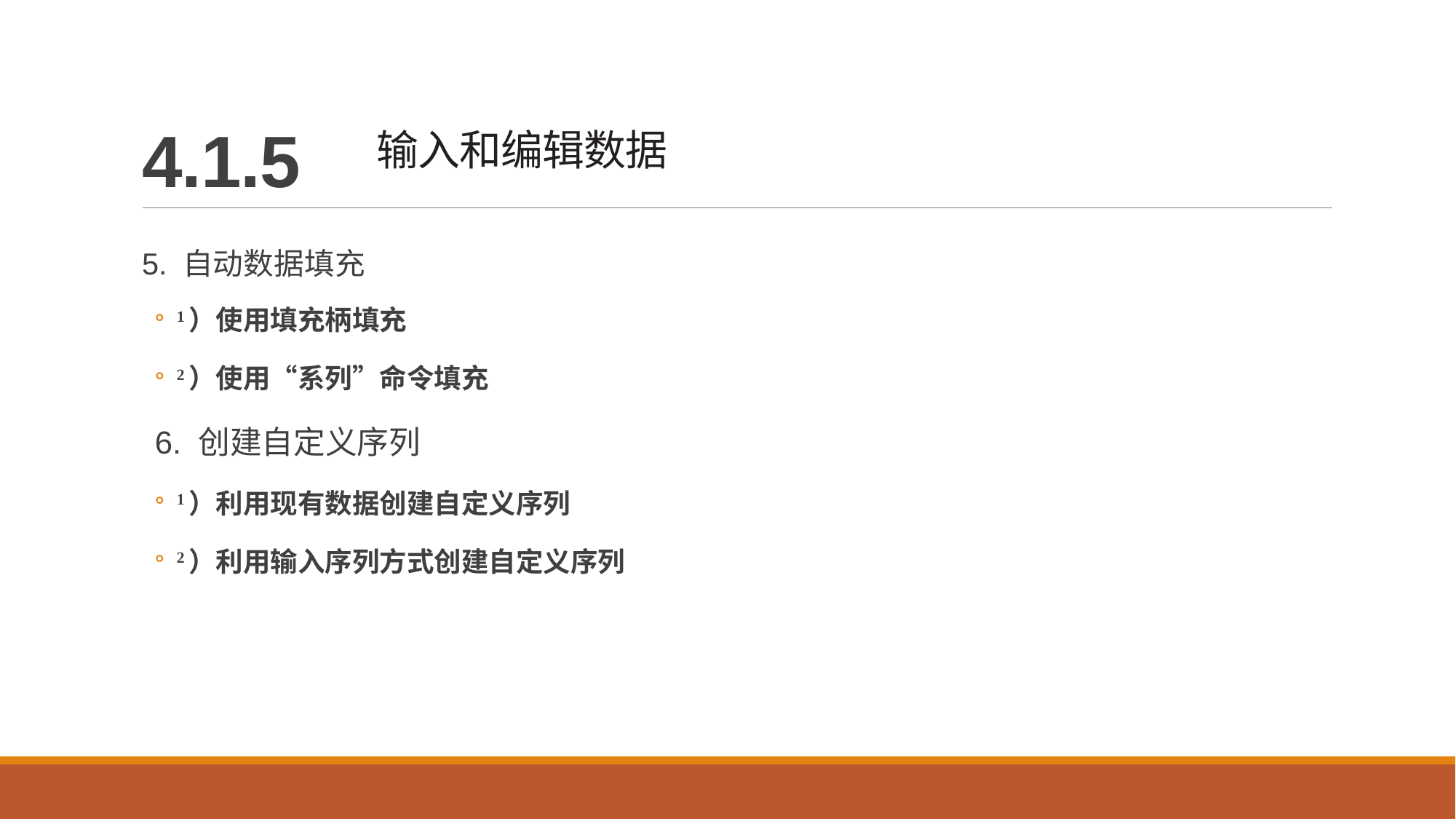

# 4.1.5   输入和编辑数据
5. 自动数据填充
1）使用填充柄填充
2）使用“系列”命令填充
6. 创建自定义序列
1）利用现有数据创建自定义序列
2）利用输入序列方式创建自定义序列